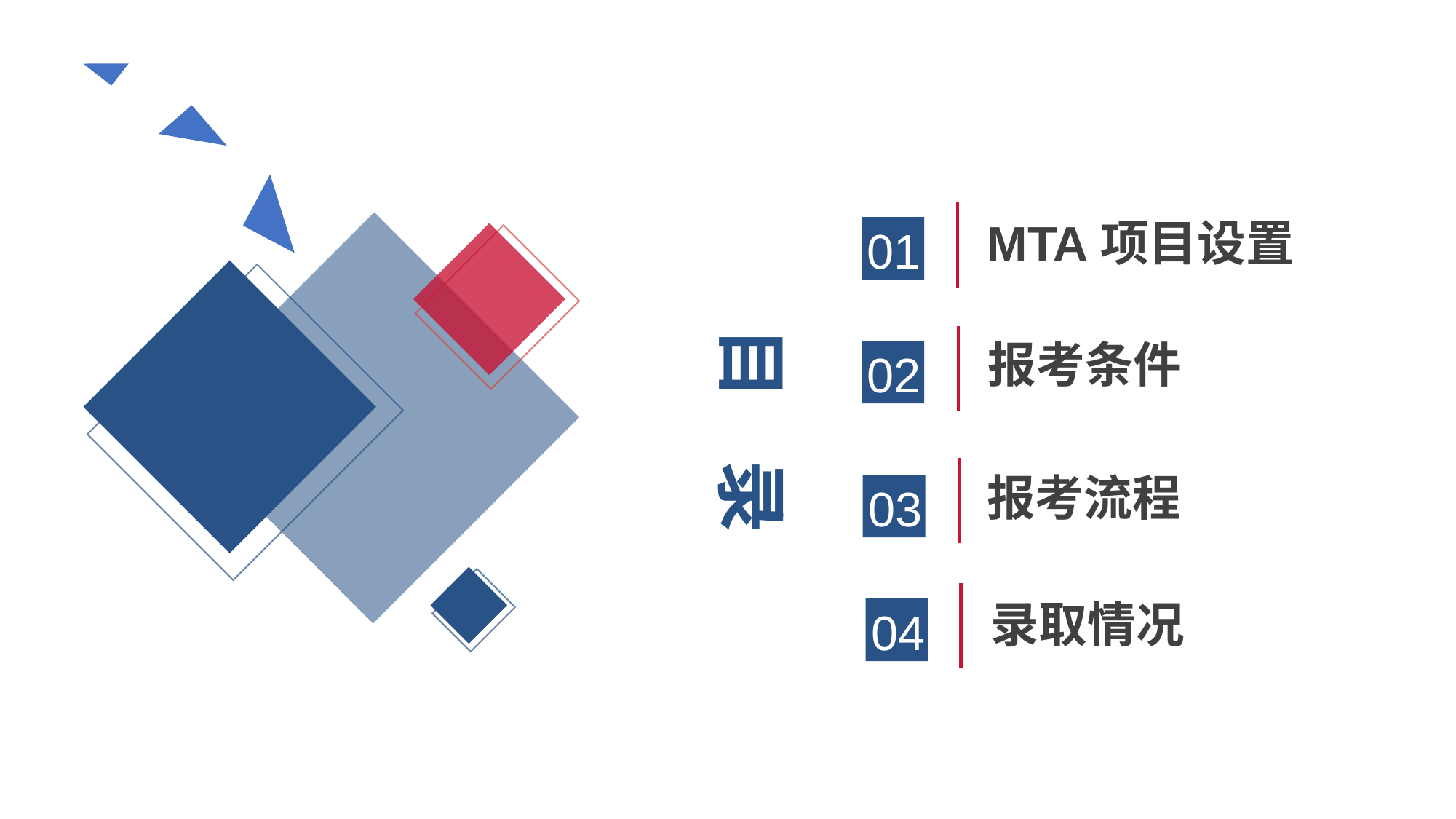

MTA项目设置

01

目  录
报考条件

02
报考流程

03

录取情况

04